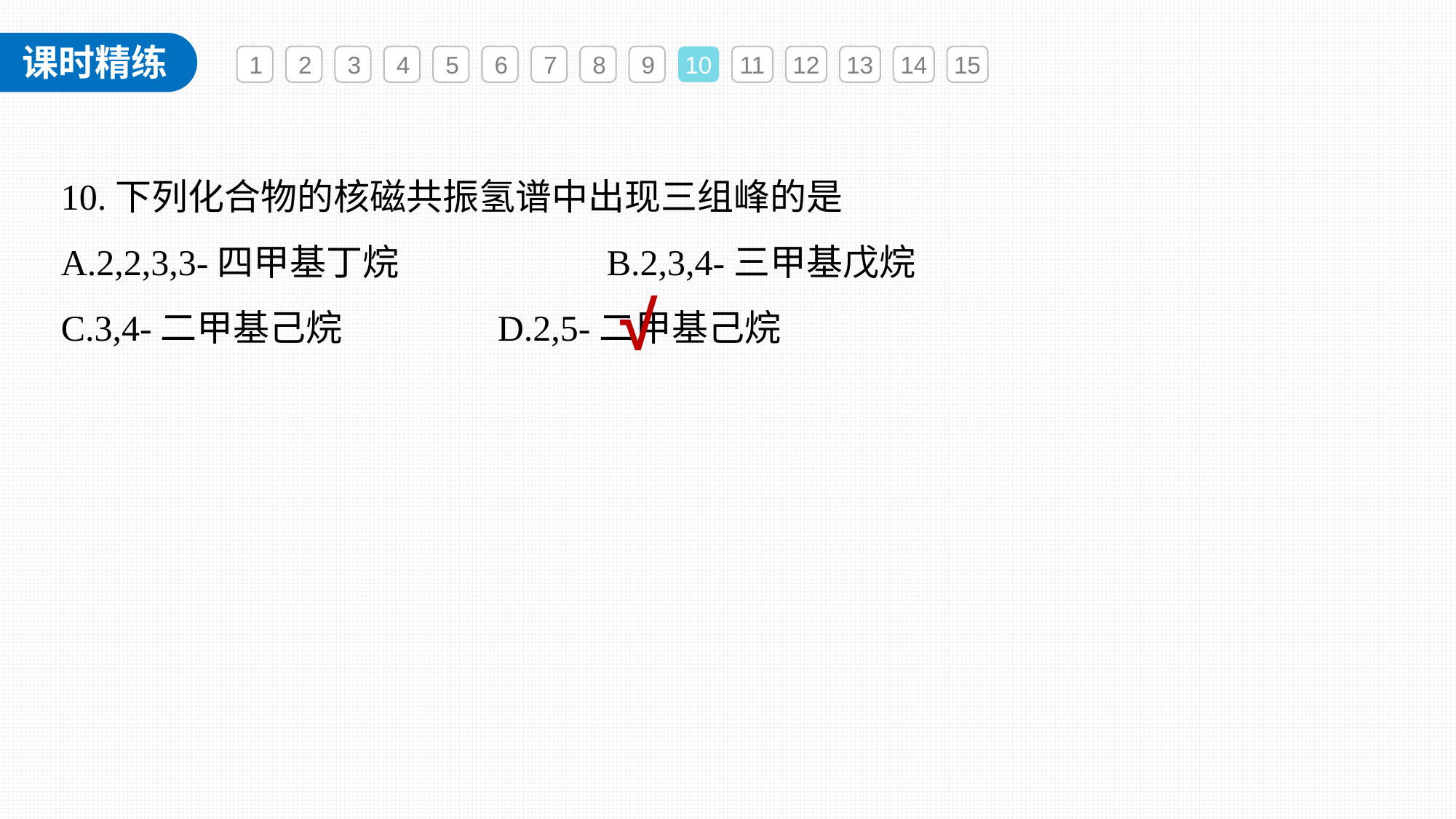

1
2
3
4
5
6
7
8
9
10
11
12
13
14
15
10.下列化合物的核磁共振氢谱中出现三组峰的是
A.2,2,3,3-四甲基丁烷  		B.2,3,4-三甲基戊烷
C.3,4-二甲基己烷  		D.2,5-二甲基己烷
√